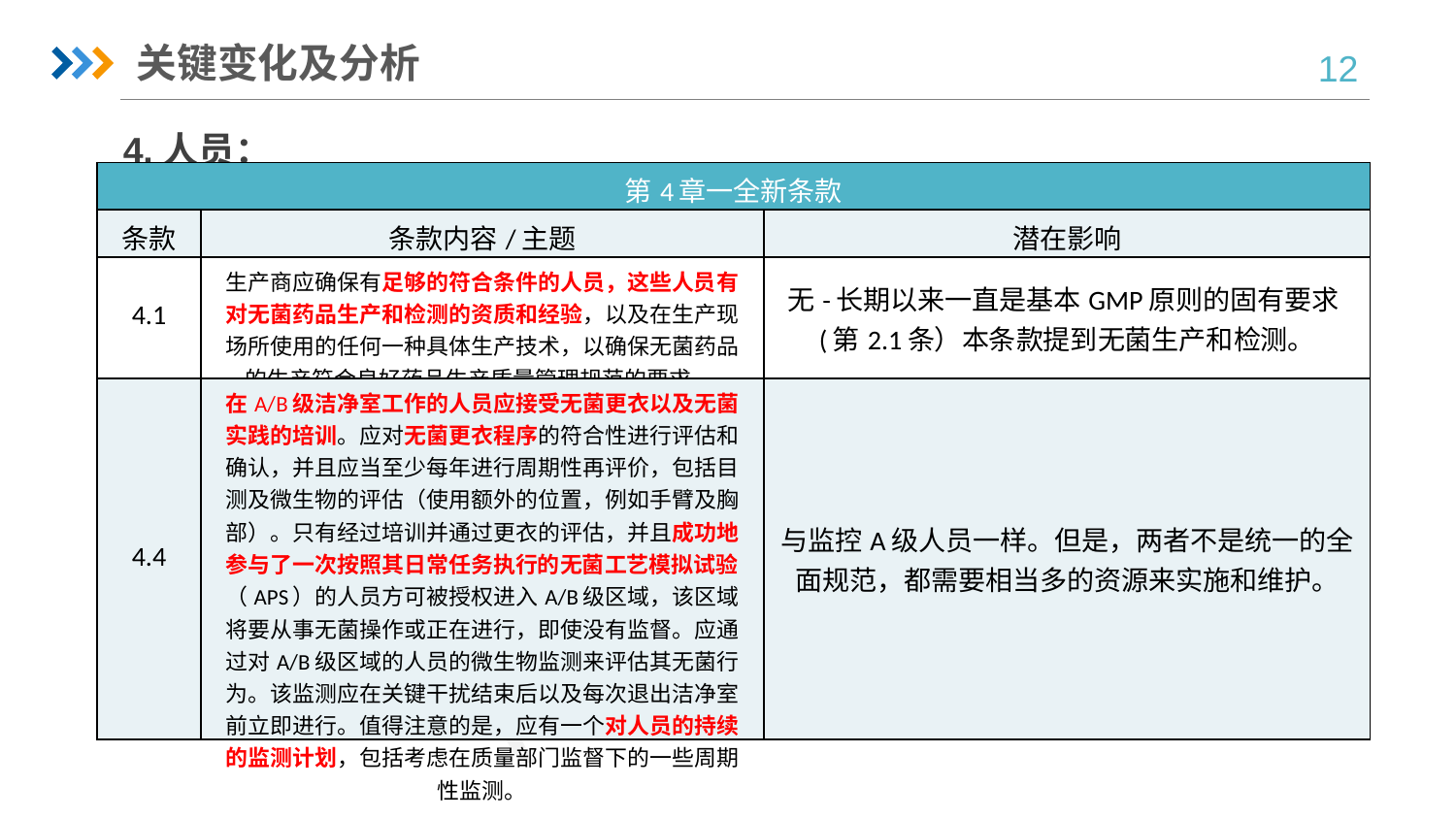

关键变化及分析
4.人员：

| 第4章一全新条款 |  |  |
| --- | --- | --- |
| 条款 | 条款内容/主题 | 潜在影响 |
| 4.1 | 生产商应确保有足够的符合条件的人员，这些人员有对无菌药品生产和检测的资质和经验，以及在生产现场所使用的任何一种具体生产技术，以确保无菌药品的生产符合良好药品生产质量管理规范的要求。 | 无-长期以来一直是基本GMP原则的固有要求(第2.1条）本条款提到无菌生产和检测。 |
| 4.4 | 在A/B级洁净室工作的人员应接受无菌更衣以及无菌实践的培训。应对无菌更衣程序的符合性进行评估和确认，并且应当至少每年进行周期性再评价，包括目测及微生物的评估（使用额外的位置，例如手臂及胸部）。只有经过培训并通过更衣的评估，并且成功地参与了一次按照其日常任务执行的无菌工艺模拟试验（APS）的人员方可被授权进入A/B级区域，该区域将要从事无菌操作或正在进行，即使没有监督。应通过对A/B级区域的人员的微生物监测来评估其无菌行为。该监测应在关键干扰结束后以及每次退出洁净室前立即进行。值得注意的是，应有一个对人员的持续的监测计划，包括考虑在质量部门监督下的一些周期性监测。 | 与监控A级人员一样。但是，两者不是统一的全面规范，都需要相当多的资源来实施和维护。 |